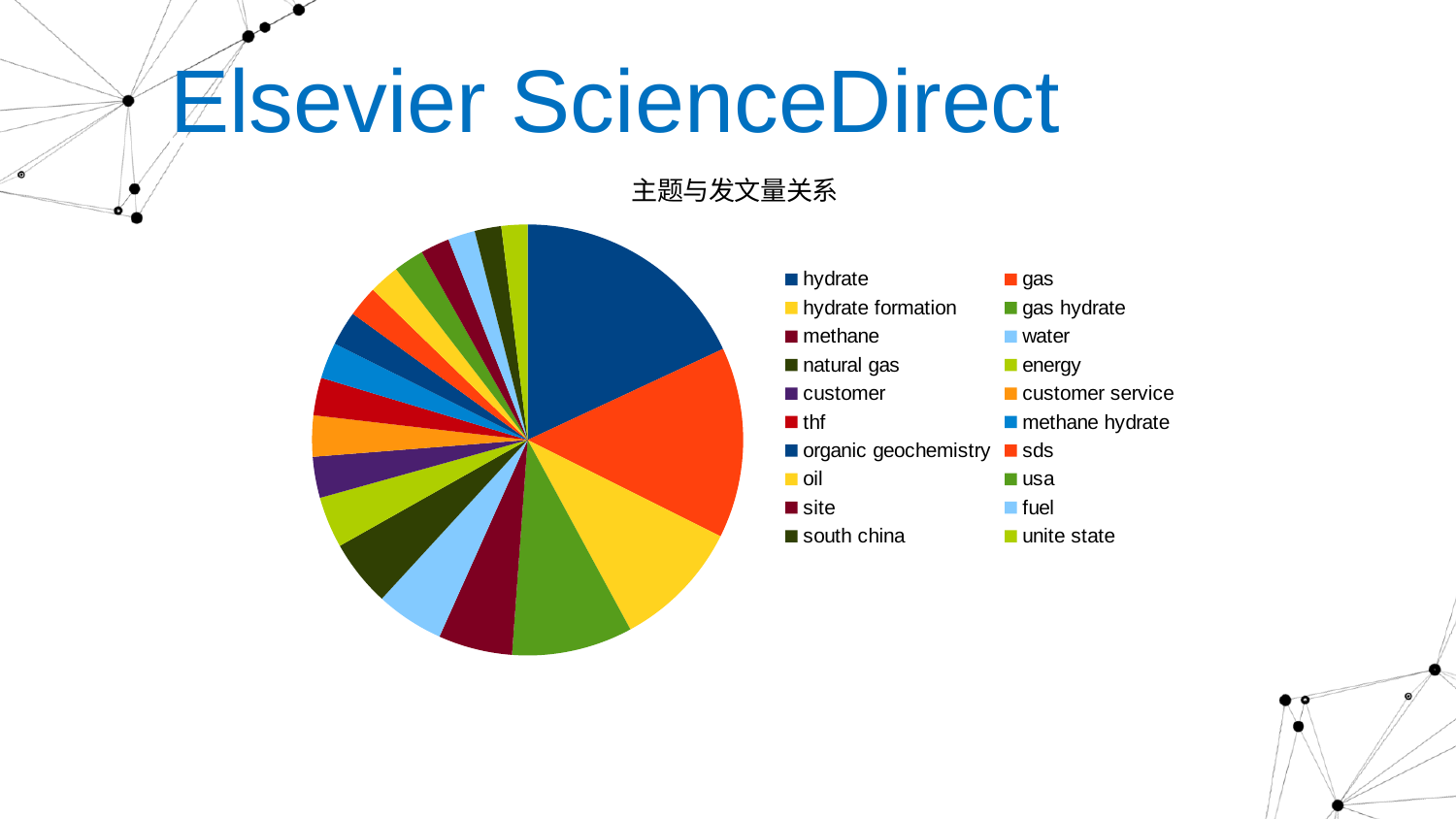

Elsevier ScienceDirect

### Chart: 主题与发文量关系

| Category | 发文量 |
|---|---|
| hydrate | 498.0 |
| gas | 395.0 |
| hydrate formation | 268.0 |
| gas hydrate | 250.0 |
| methane | 153.0 |
| water | 141.0 |
| natural gas | 138.0 |
| energy | 106.0 |
| customer | 85.0 |
| customer service | 85.0 |
| thf | 78.0 |
| methane hydrate | 75.0 |
| organic geochemistry | 71.0 |
| sds | 64.0 |
| oil | 63.0 |
| usa | 63.0 |
| site | 60.0 |
| fuel | 56.0 |
| south china | 55.0 |
| unite state | 54.0 |